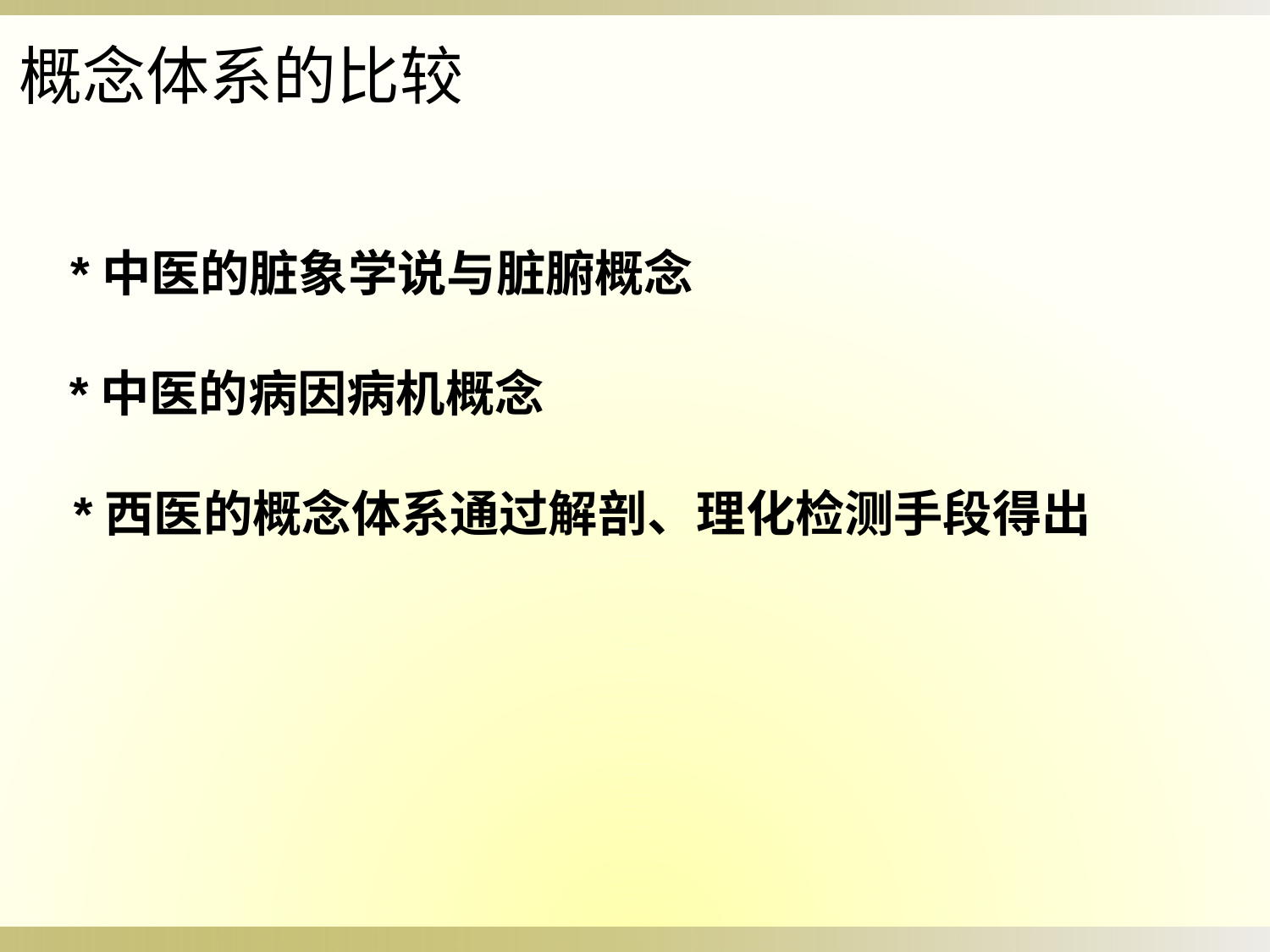

概念体系的比较
*中医的脏象学说与脏腑概念
*中医的病因病机概念
*西医的概念体系通过解剖、理化检测手段得出